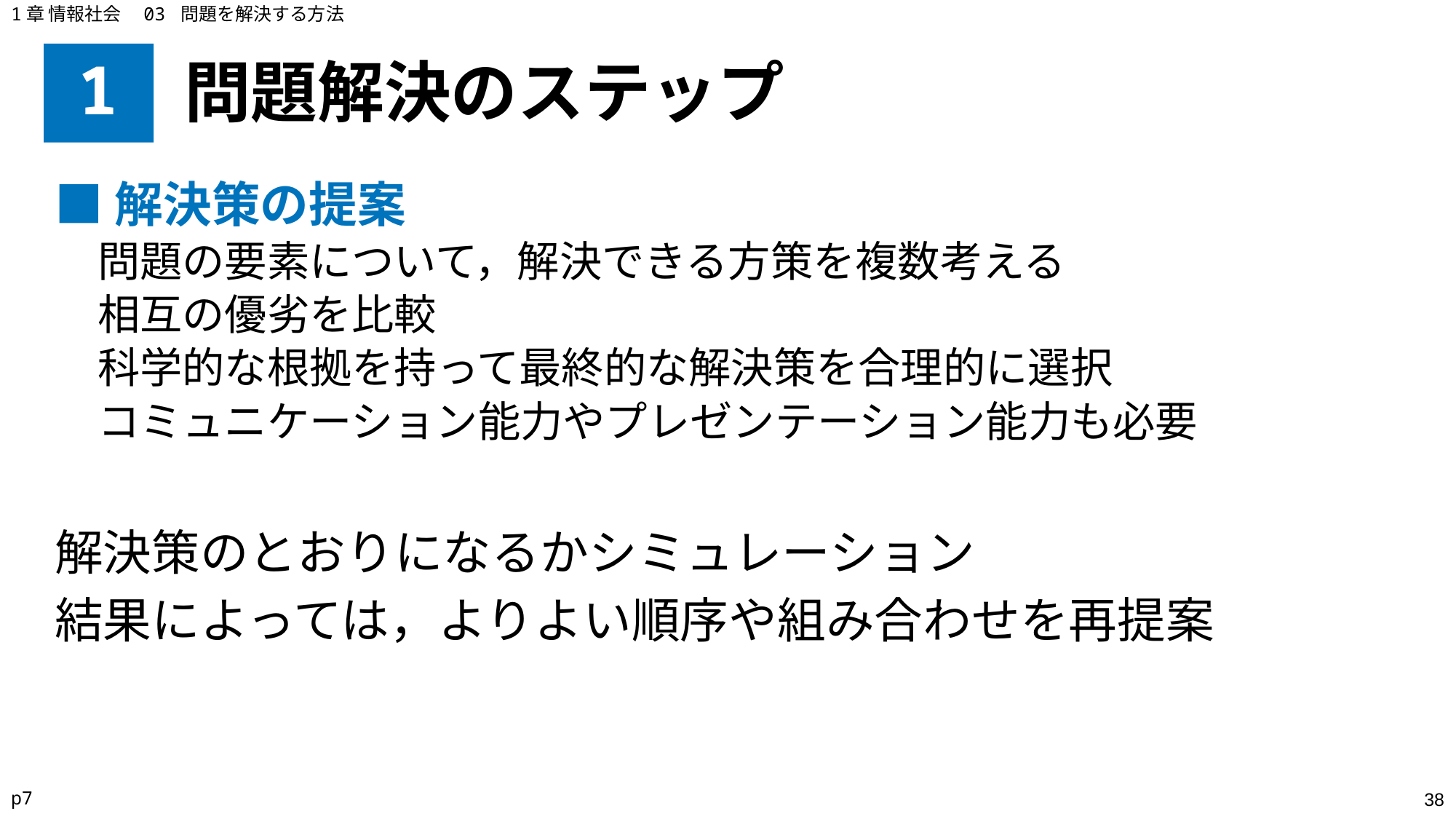

1章 情報社会　03 問題を解決する方法

# 1
問題解決のステップ
■解決策の提案
問題の要素について，解決できる方策を複数考える
相互の優劣を比較
科学的な根拠を持って最終的な解決策を合理的に選択
コミュニケーション能力やプレゼンテーション能力も必要

解決策のとおりになるかシミュレーション
結果によっては，よりよい順序や組み合わせを再提案
p7
38